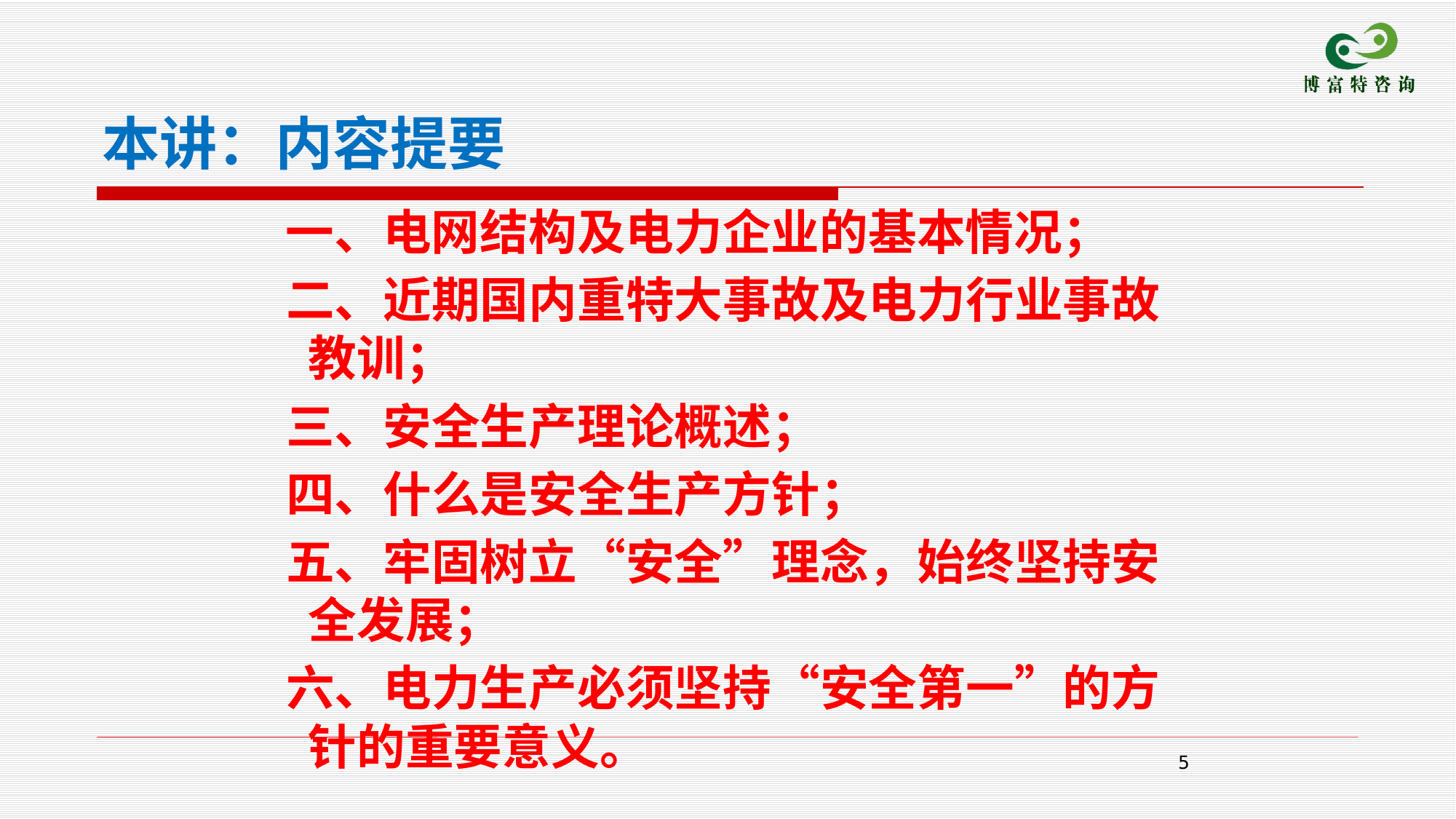

本讲：内容提要
  一、电网结构及电力企业的基本情况；
  二、近期国内重特大事故及电力行业事故教训；
  三、安全生产理论概述；
  四、什么是安全生产方针；
  五、牢固树立“安全”理念，始终坚持安全发展；
  六、电力生产必须坚持“安全第一”的方针的重要意义。

5